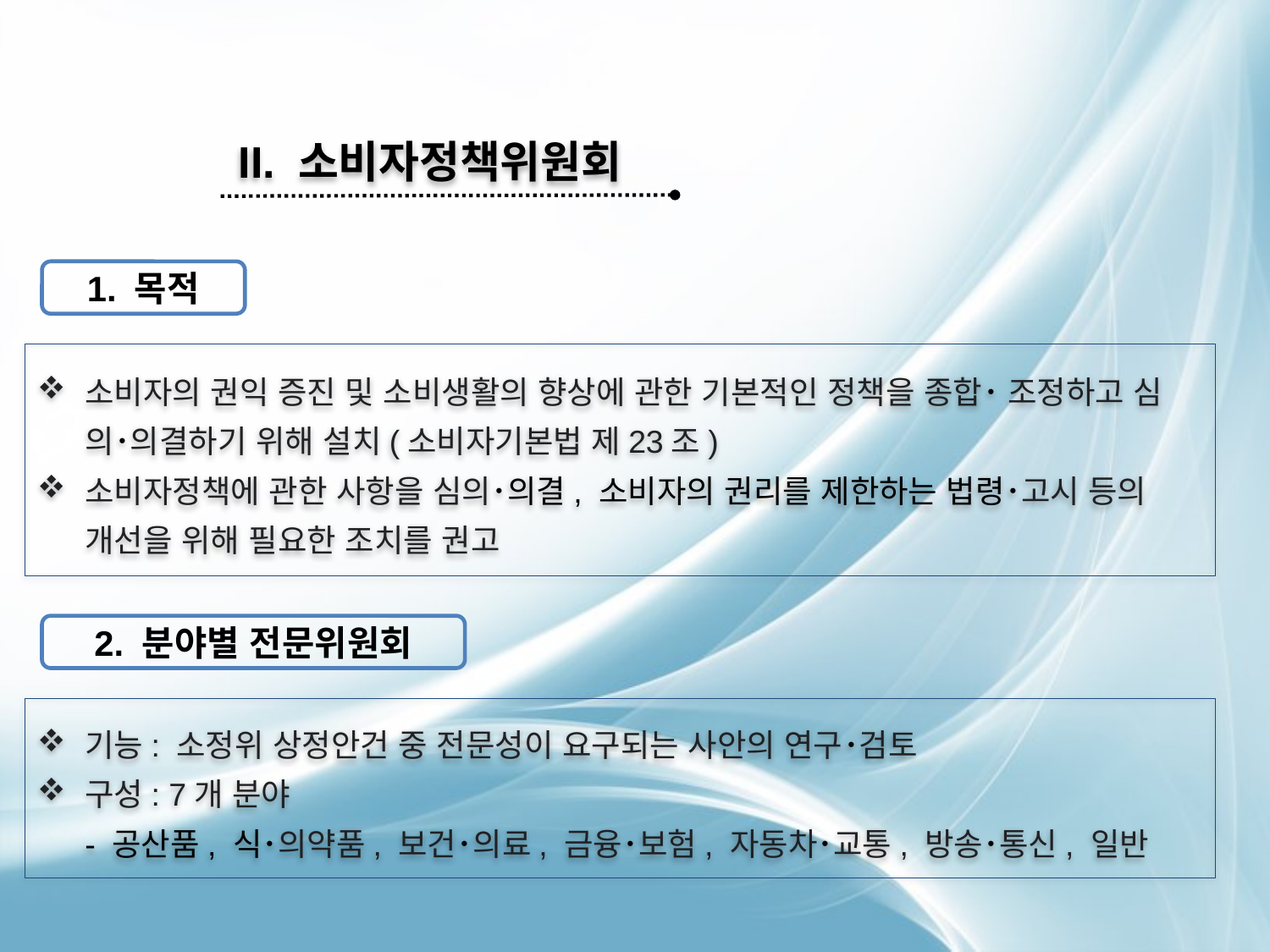

II. 소비자정책위원회

1. 목적
소비자의 권익 증진 및 소비생활의 향상에 관한 기본적인 정책을 종합･ 조정하고 심의･의결하기 위해 설치(소비자기본법 제23조)
소비자정책에 관한 사항을 심의･의결, 소비자의 권리를 제한하는 법령･고시 등의 개선을 위해 필요한 조치를 권고
2. 분야별 전문위원회
기능: 소정위 상정안건 중 전문성이 요구되는 사안의 연구･검토
구성: 7개 분야
- 공산품, 식･의약품, 보건･의료, 금융･보험, 자동차･교통, 방송･통신, 일반